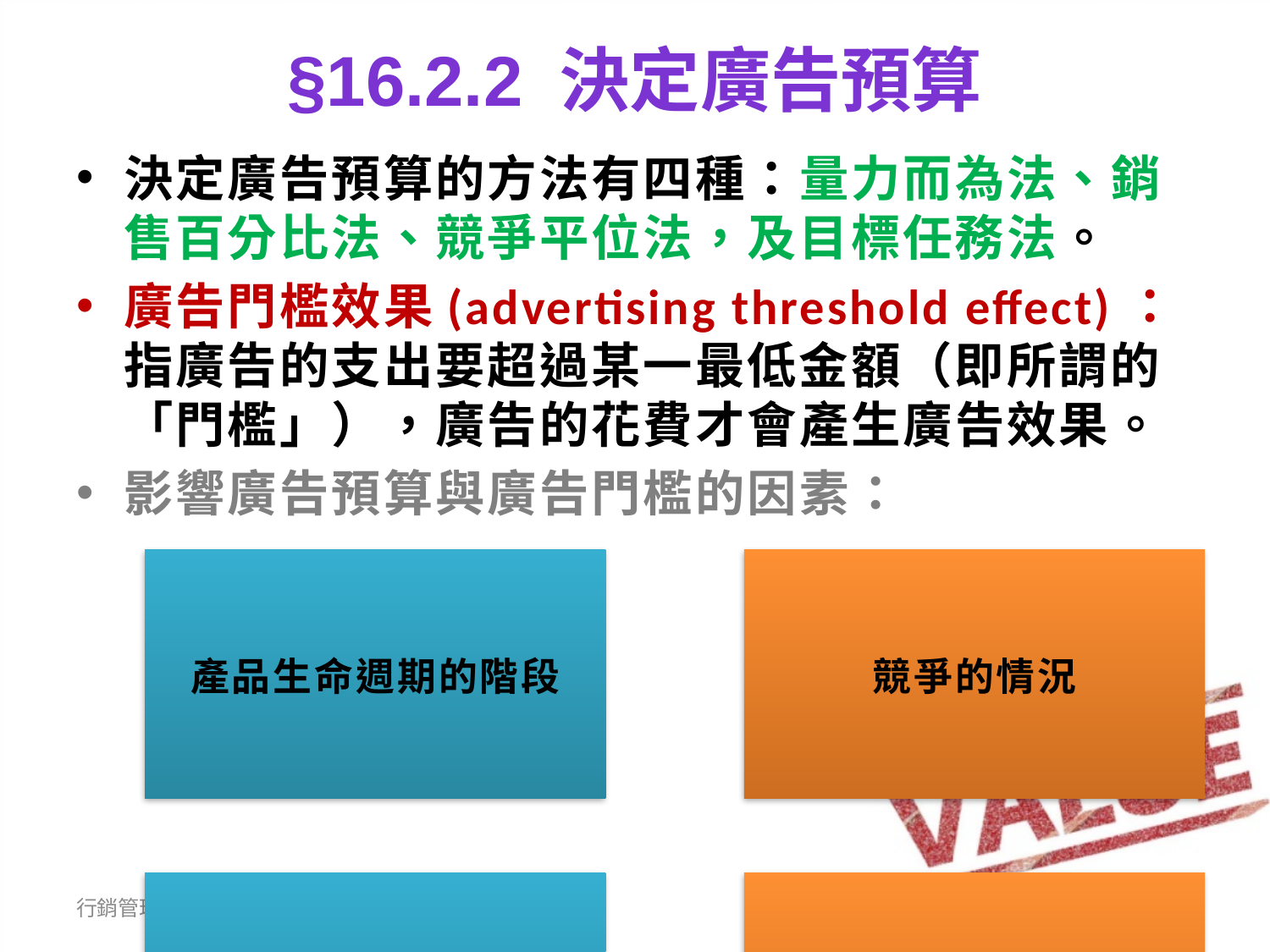

# §16.2.2 決定廣告預算
決定廣告預算的方法有四種：量力而為法、銷售百分比法、競爭平位法，及目標任務法。
廣告門檻效果(advertising threshold effect)：指廣告的支出要超過某一最低金額（即所謂的「門檻」），廣告的花費才會產生廣告效果。
影響廣告預算與廣告門檻的因素：
產品生命週期的階段
競爭的情況
行銷管理   Chapter 16   廣告
16-9